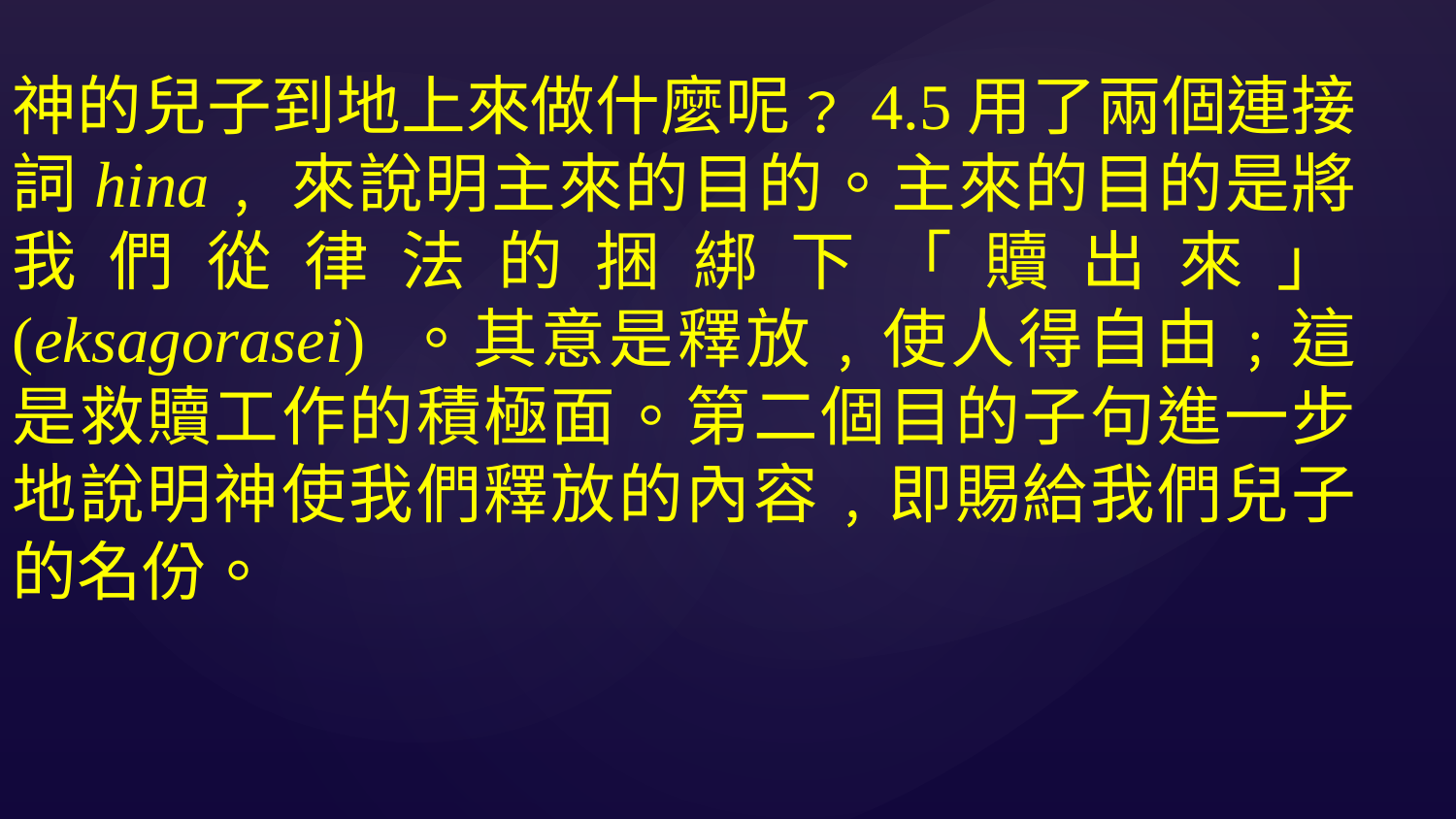

神的兒子到地上來做什麼呢﹖4.5用了兩個連接詞hina﹐來說明主來的目的。主來的目的是將我們從律法的捆綁下「贖出來」(eksagorasei) 。其意是釋放﹐使人得自由﹔這是救贖工作的積極面。第二個目的子句進一步地說明神使我們釋放的內容﹐即賜給我們兒子的名份。